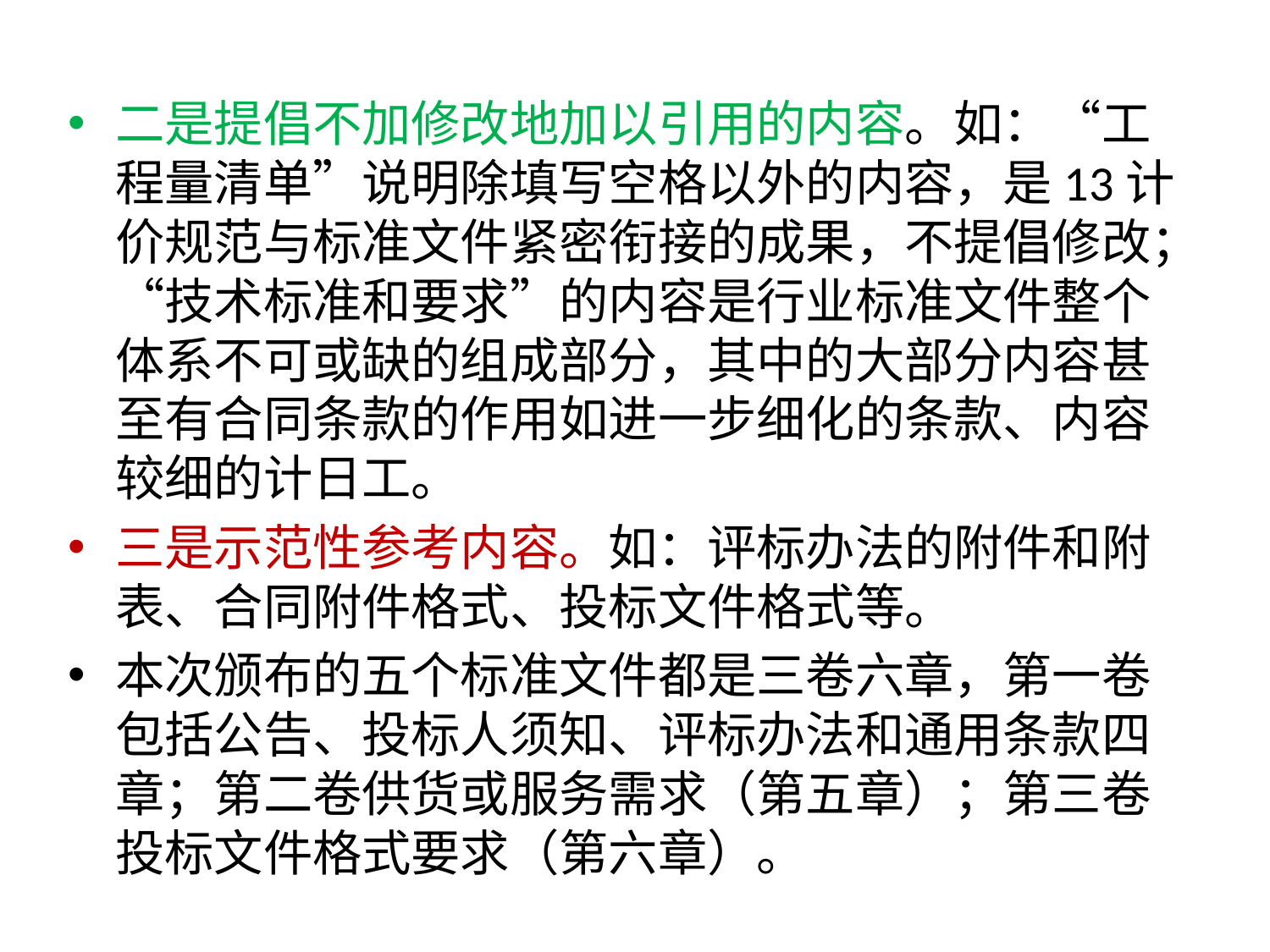

二是提倡不加修改地加以引用的内容。如：“工程量清单”说明除填写空格以外的内容，是13计价规范与标准文件紧密衔接的成果，不提倡修改；“技术标准和要求”的内容是行业标准文件整个体系不可或缺的组成部分，其中的大部分内容甚至有合同条款的作用如进一步细化的条款、内容较细的计日工。
三是示范性参考内容。如：评标办法的附件和附表、合同附件格式、投标文件格式等。
本次颁布的五个标准文件都是三卷六章，第一卷包括公告、投标人须知、评标办法和通用条款四章；第二卷供货或服务需求（第五章）；第三卷投标文件格式要求（第六章）。